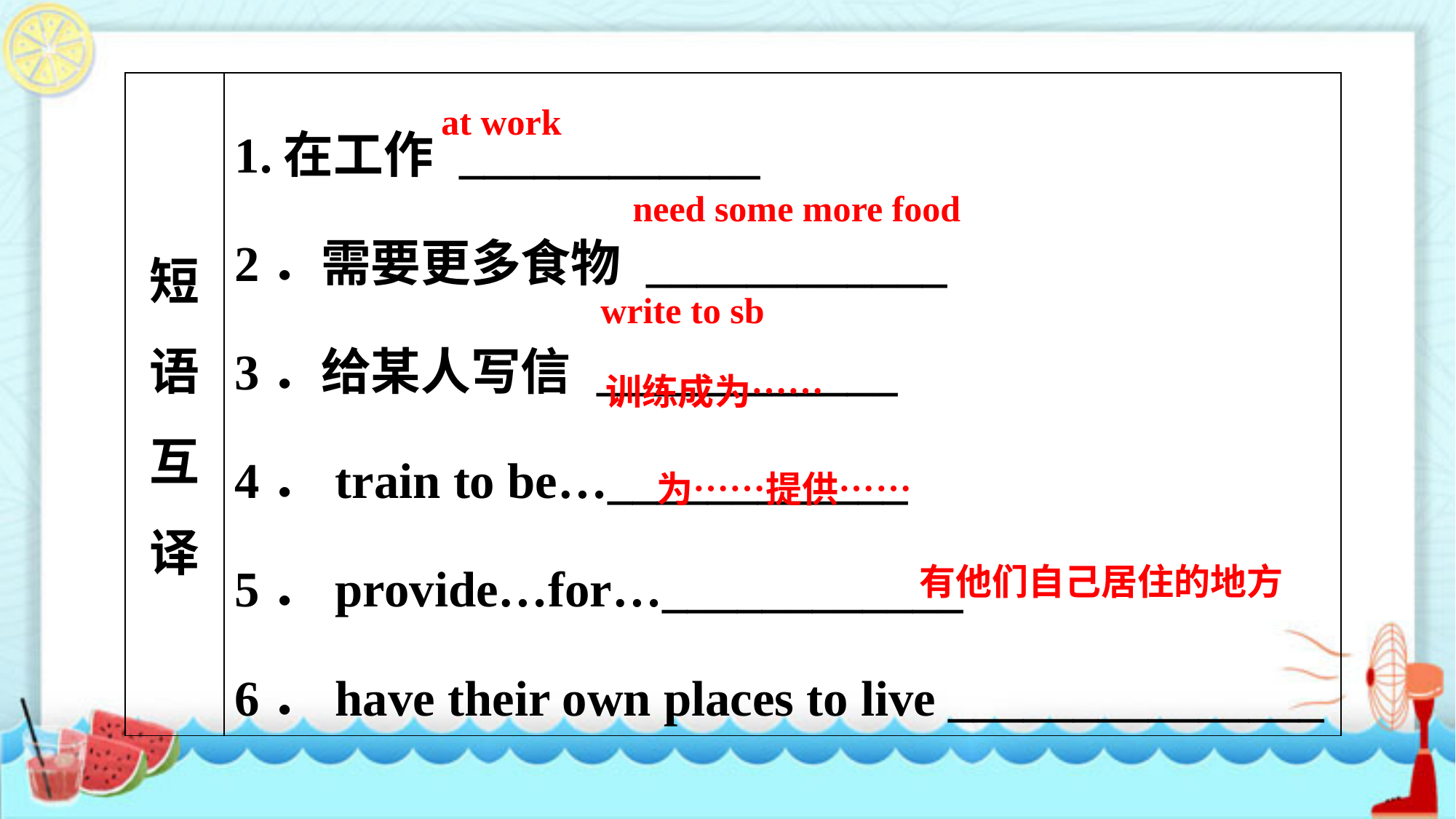

| 短语互译 | 1.在工作 \_\_\_\_\_\_\_\_\_\_\_\_ 2．需要更多食物 \_\_\_\_\_\_\_\_\_\_\_\_ 3．给某人写信 \_\_\_\_\_\_\_\_\_\_\_\_ 4．train to be…\_\_\_\_\_\_\_\_\_\_\_\_　 5．provide…for…\_\_\_\_\_\_\_\_\_\_\_\_ 6．have their own places to live \_\_\_\_\_\_\_\_\_\_\_\_\_\_\_ |
| --- | --- |
at work
need some more food
write to sb
训练成为……
为……提供……
有他们自己居住的地方